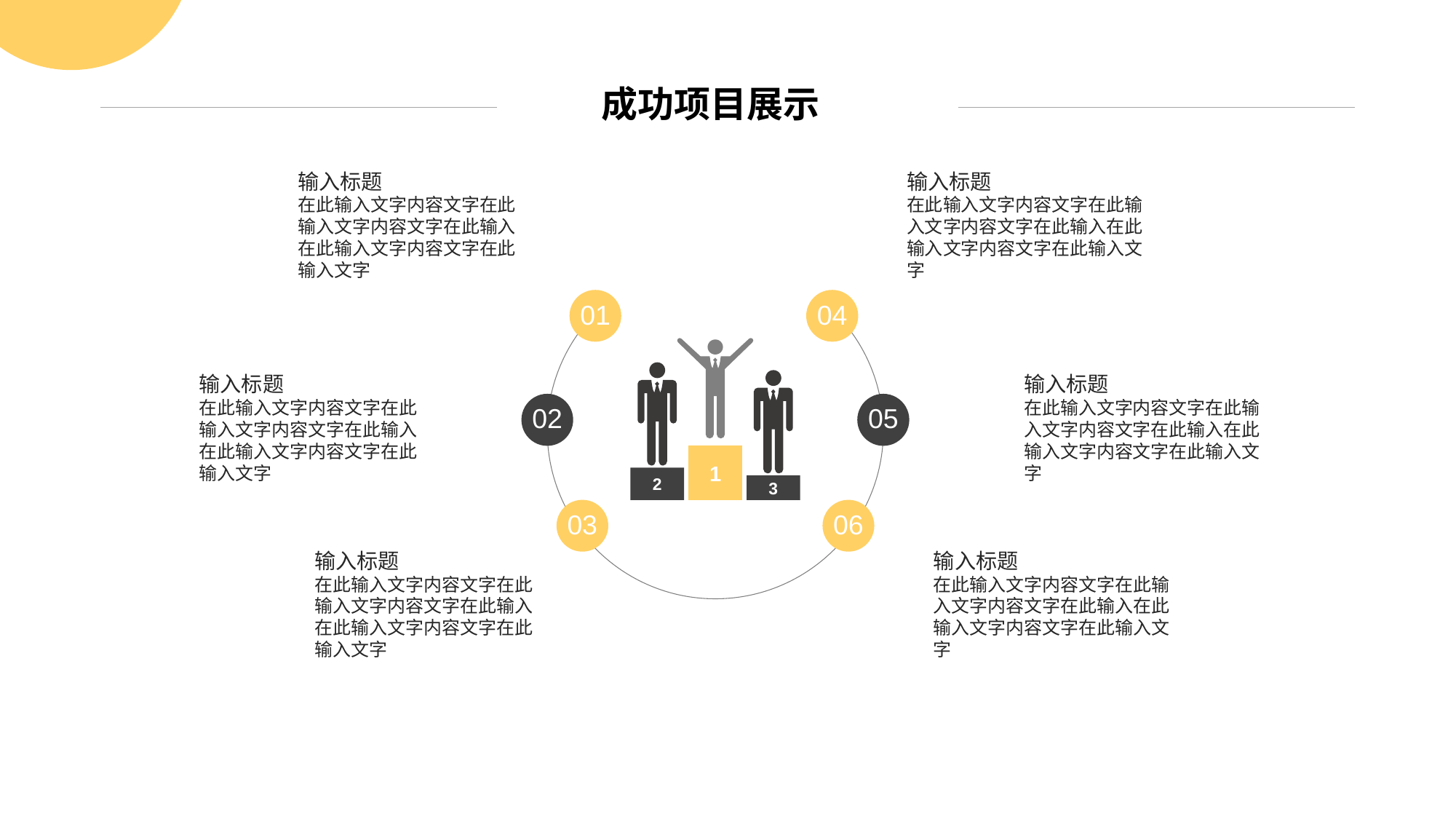

成功项目展示
输入标题
在此输入文字内容文字在此输入文字内容文字在此输入在此输入文字内容文字在此输入文字
输入标题
在此输入文字内容文字在此输入文字内容文字在此输入在此输入文字内容文字在此输入文字
01
04

输入标题
在此输入文字内容文字在此输入文字内容文字在此输入在此输入文字内容文字在此输入文字
输入标题
在此输入文字内容文字在此输入文字内容文字在此输入在此输入文字内容文字在此输入文字

02
05
1
2
3
03
06
输入标题
在此输入文字内容文字在此输入文字内容文字在此输入在此输入文字内容文字在此输入文字
输入标题
在此输入文字内容文字在此输入文字内容文字在此输入在此输入文字内容文字在此输入文字